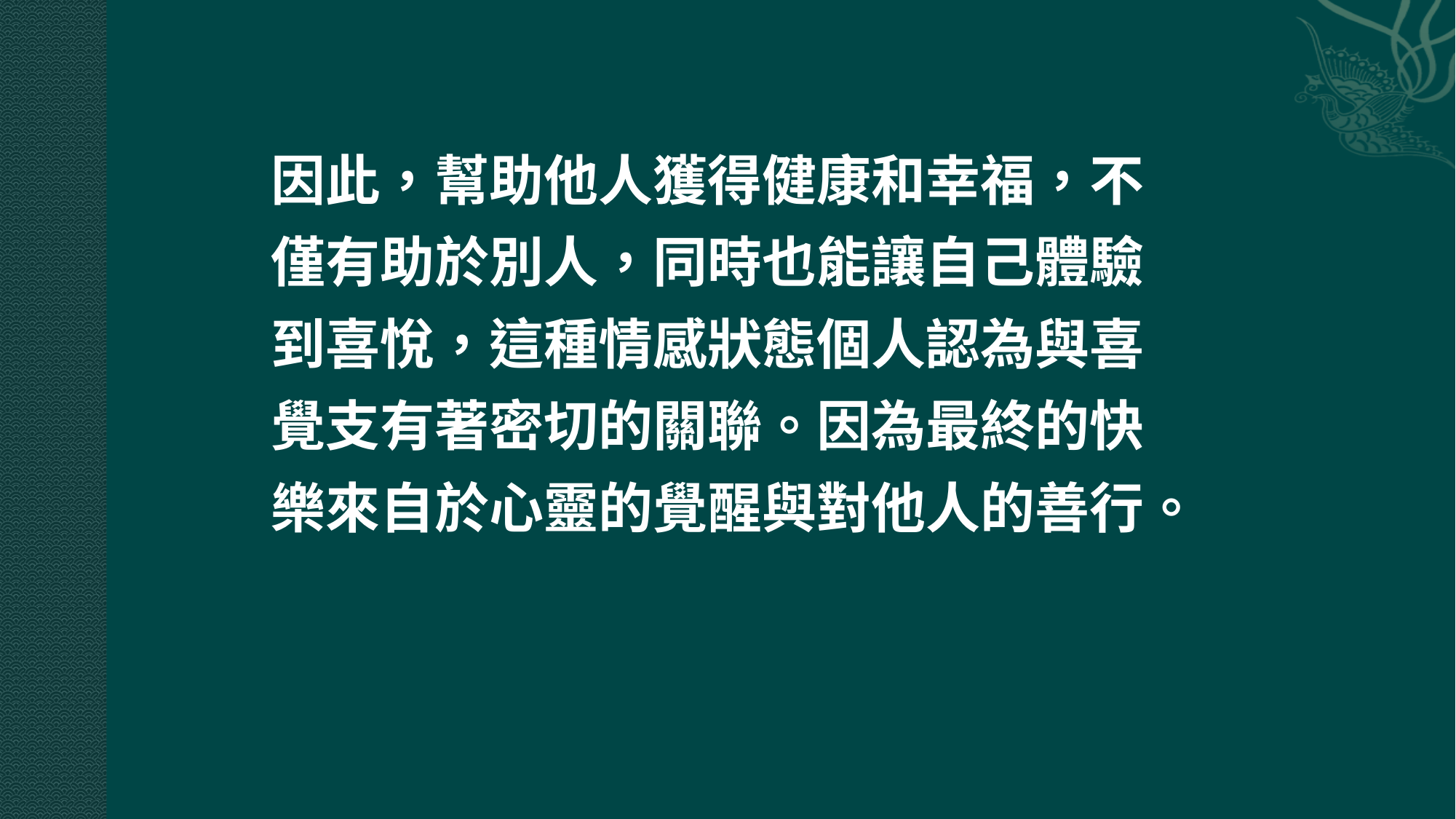

因此，幫助他人獲得健康和幸福，不

僅有助於別人，同時也能讓自己體驗

到喜悅，這種情感狀態個人認為與喜

覺支有著密切的關聯。因為最終的快

樂來自於心靈的覺醒與對他人的善行。